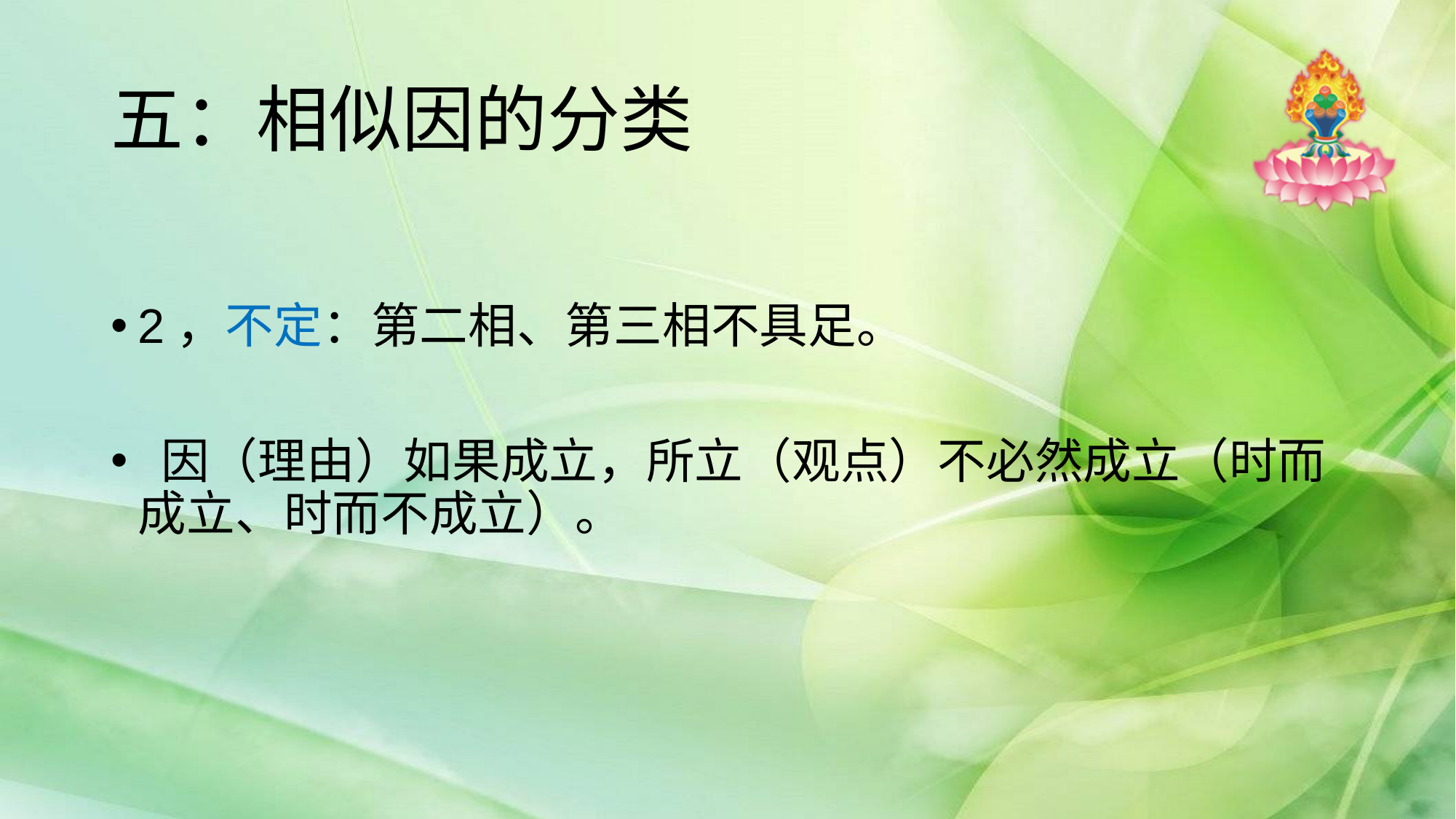

# 五：相似因的分类

2，不定：第二相、第三相不具足。

 因（理由）如果成立，所立（观点）不必然成立（时而成立、时而不成立）。